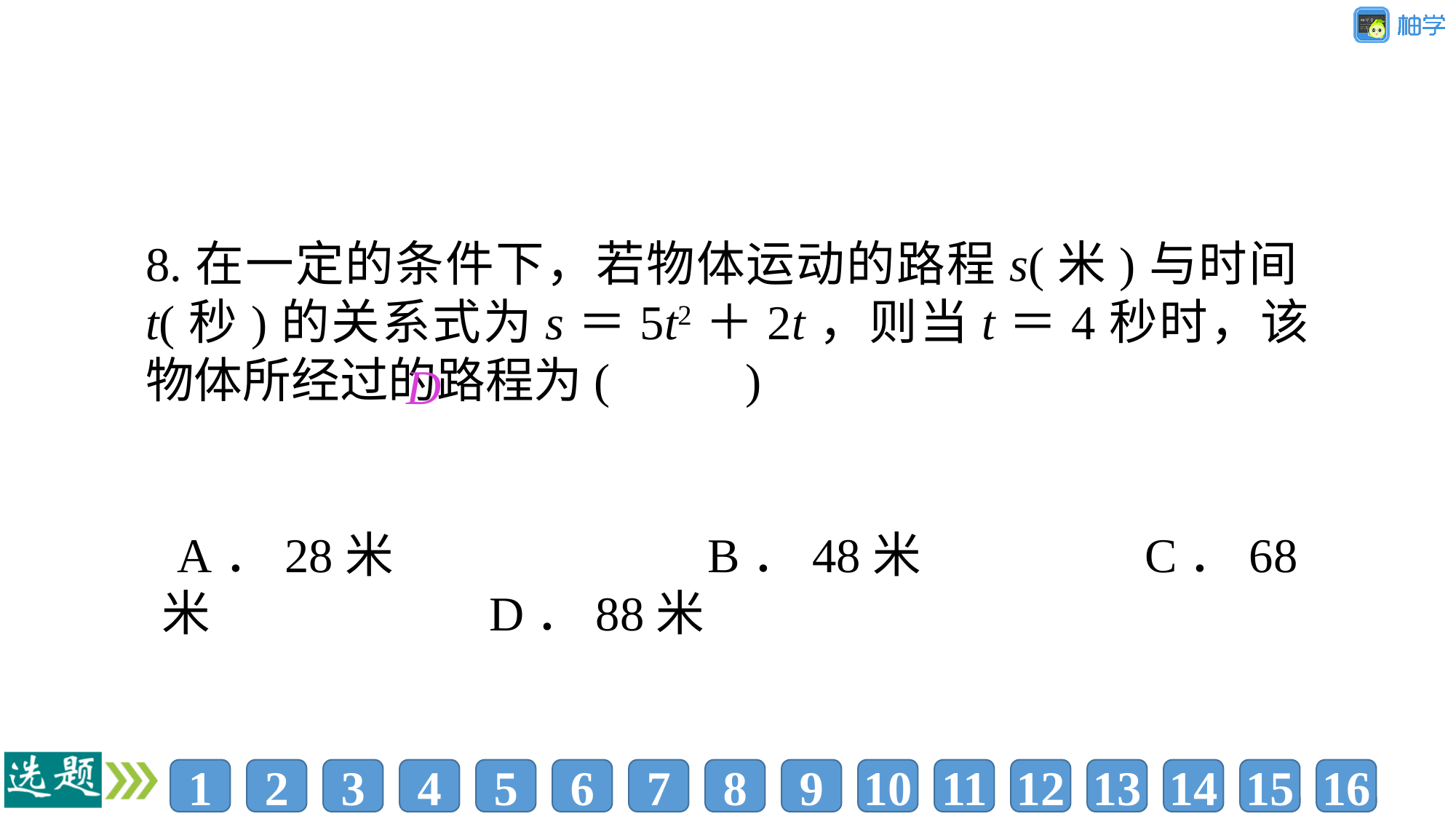

8.在一定的条件下，若物体运动的路程s(米)与时间t(秒)的关系式为s＝5t2＋2t，则当t＝4秒时，该物体所经过的路程为(%////%)

A．28米			B．48米			C．68米			D．88米
D